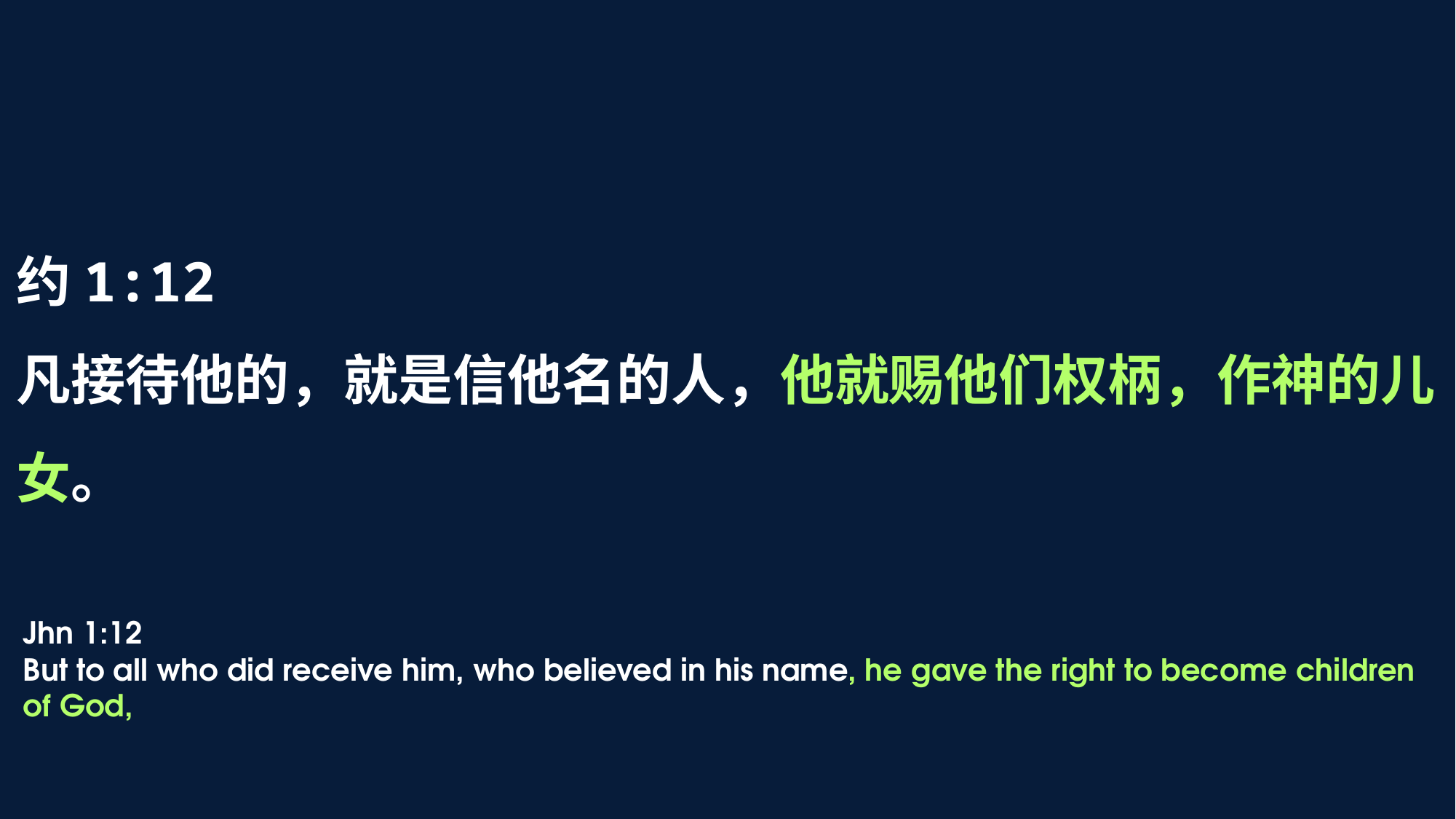

约1:12
凡接待他的，就是信他名的人，他就赐他们权柄，作神的儿女。

Jhn 1:12
But to all who did receive him, who believed in his name, he gave the right to become children of God,